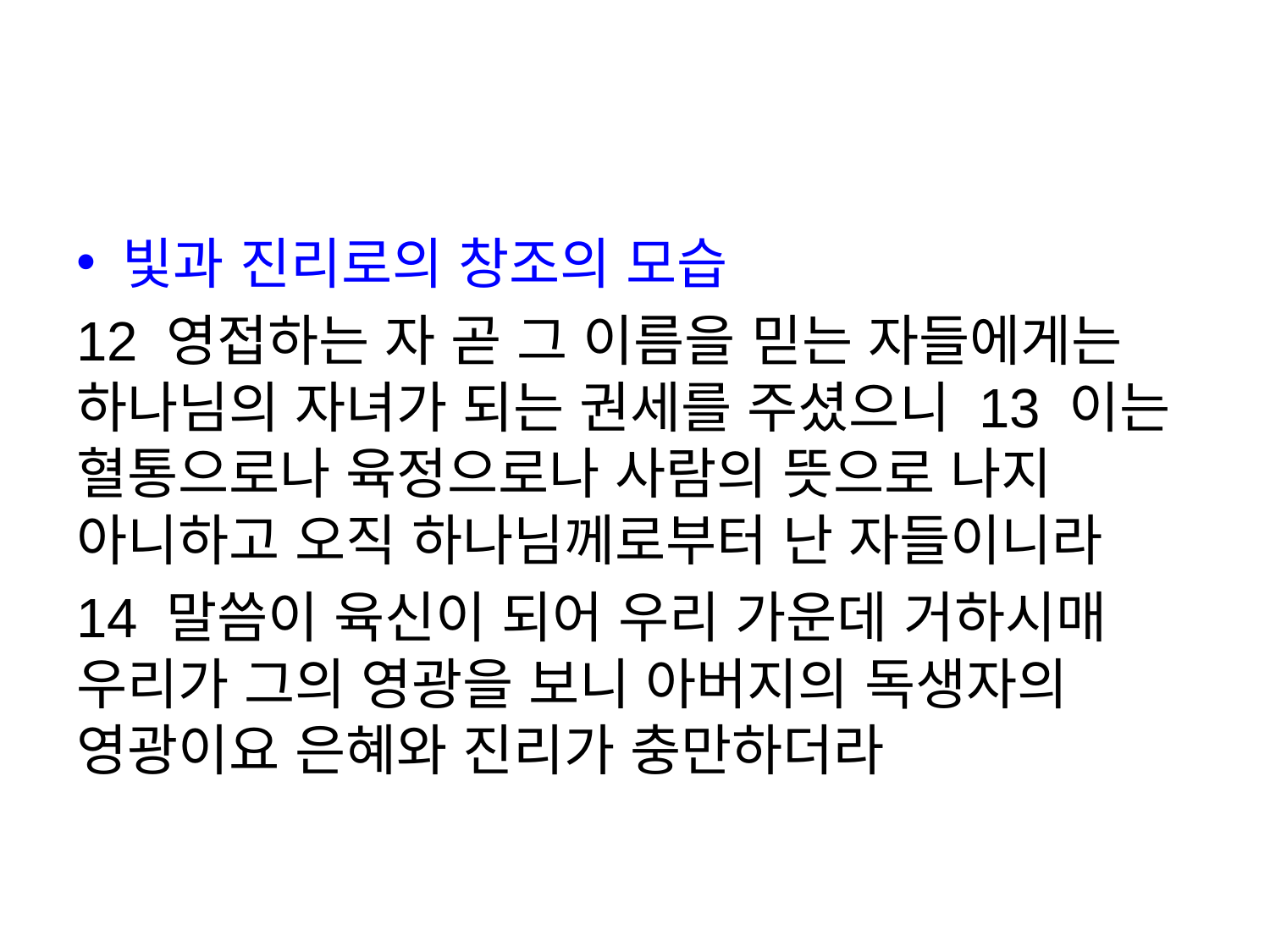

#
빛과 진리로의 창조의 모습
12 영접하는 자 곧 그 이름을 믿는 자들에게는 하나님의 자녀가 되는 권세를 주셨으니 13 이는 혈통으로나 육정으로나 사람의 뜻으로 나지 아니하고 오직 하나님께로부터 난 자들이니라
14 말씀이 육신이 되어 우리 가운데 거하시매 우리가 그의 영광을 보니 아버지의 독생자의 영광이요 은혜와 진리가 충만하더라